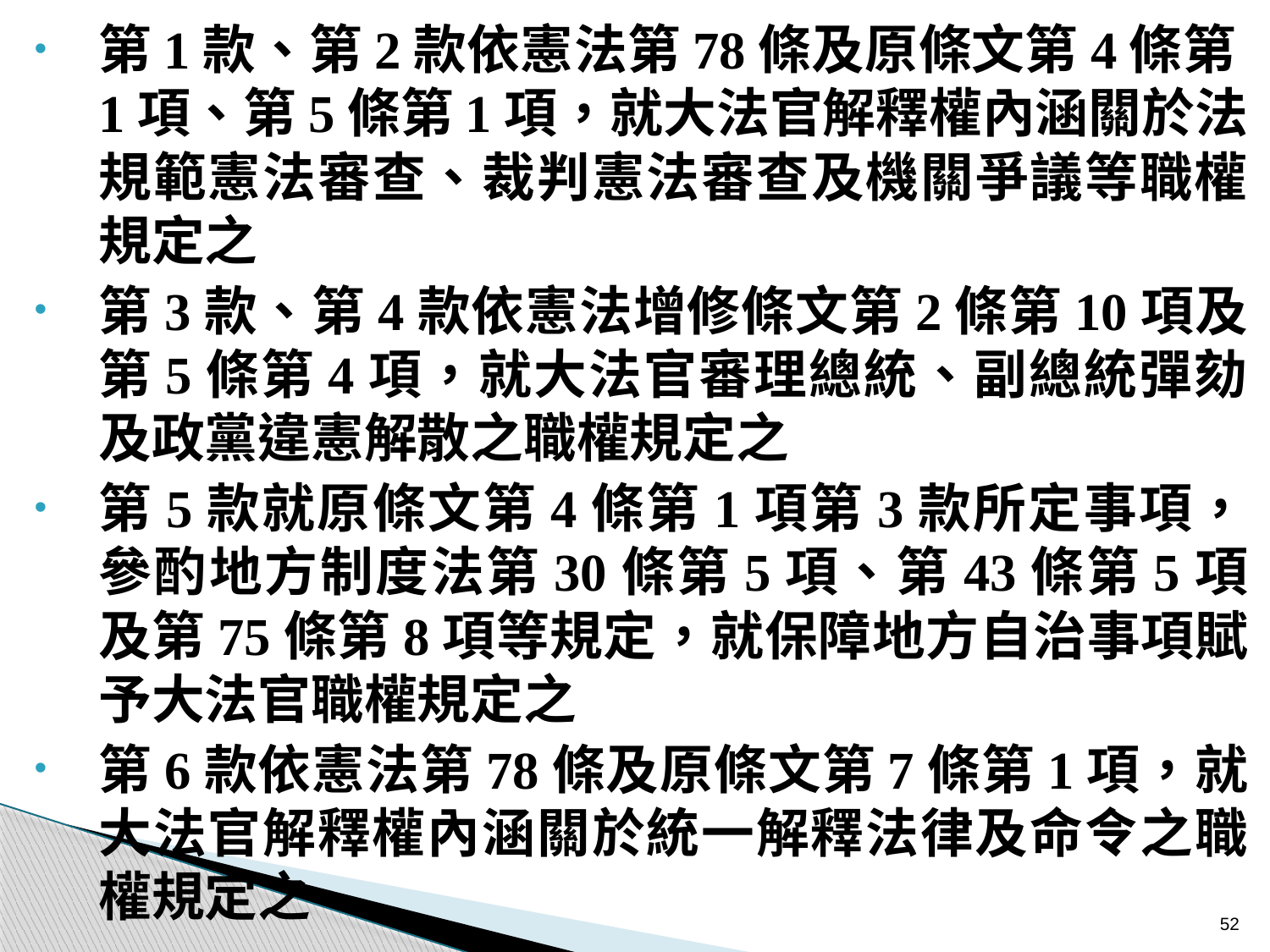

第1款、第2款依憲法第78條及原條文第4條第1項、第5條第1項，就大法官解釋權內涵關於法規範憲法審查、裁判憲法審查及機關爭議等職權規定之
第3款、第4款依憲法增修條文第2條第10項及第5條第4項，就大法官審理總統、副總統彈劾及政黨違憲解散之職權規定之
第5款就原條文第4條第1項第3款所定事項，參酌地方制度法第30條第5項、第43條第5項及第75條第8項等規定，就保障地方自治事項賦予大法官職權規定之
第6款依憲法第78條及原條文第7條第1項，就大法官解釋權內涵關於統一解釋法律及命令之職權規定之
52